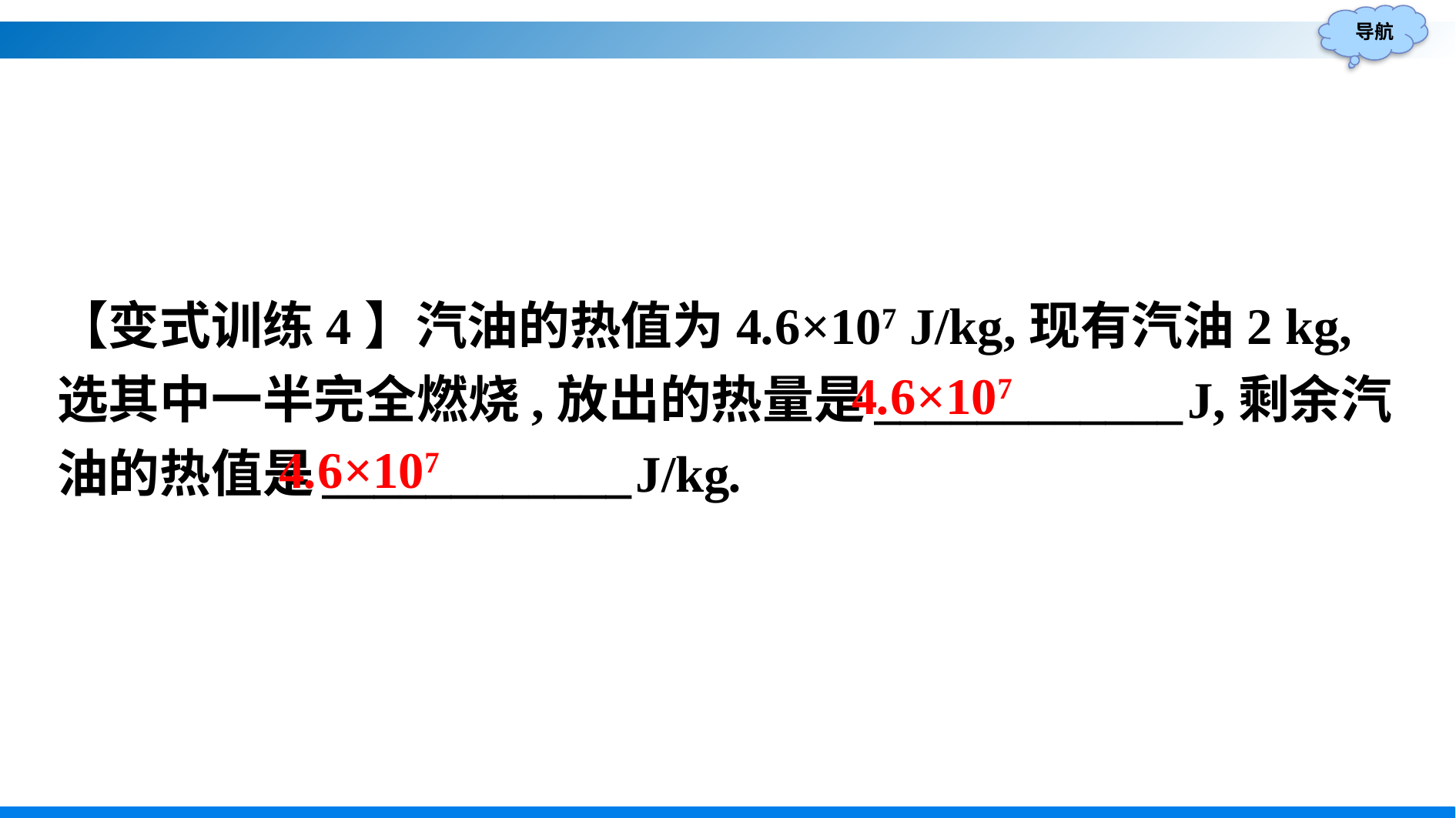

【变式训练4】汽油的热值为4.6×107 J/kg,现有汽油2 kg,选其中一半完全燃烧,放出的热量是____________J,剩余汽油的热值是____________J/kg.
4.6×107
4.6×107